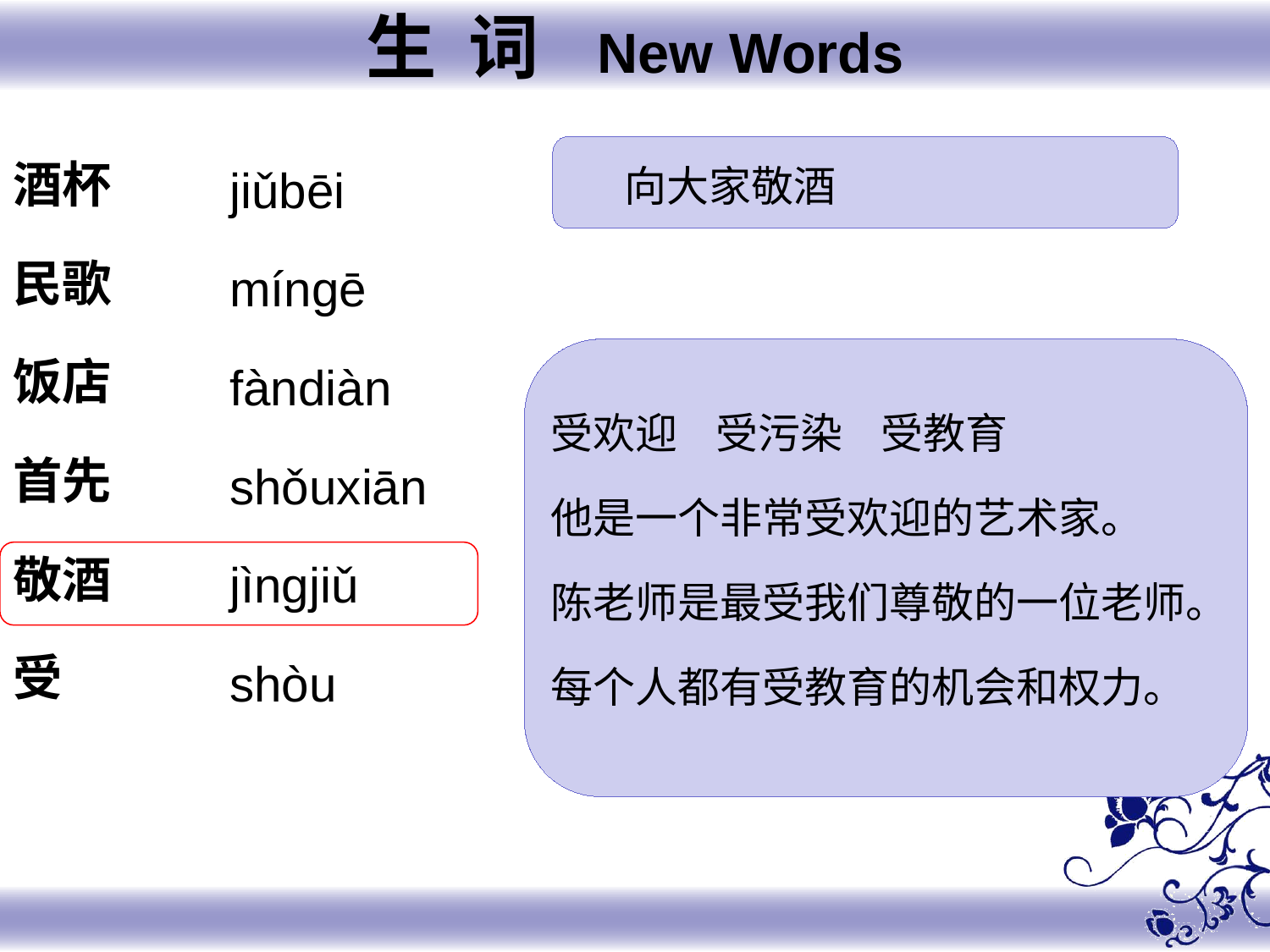

生  词   New Words
酒杯
民歌
饭店
首先
敬酒
受
jiǔbēi
míngē
fàndiàn
shǒuxiān
jìngjiǔ
shòu
向大家敬酒

受欢迎    受污染    受教育
他是一个非常受欢迎的艺术家。
陈老师是最受我们尊敬的一位老师。
每个人都有受教育的机会和权力。